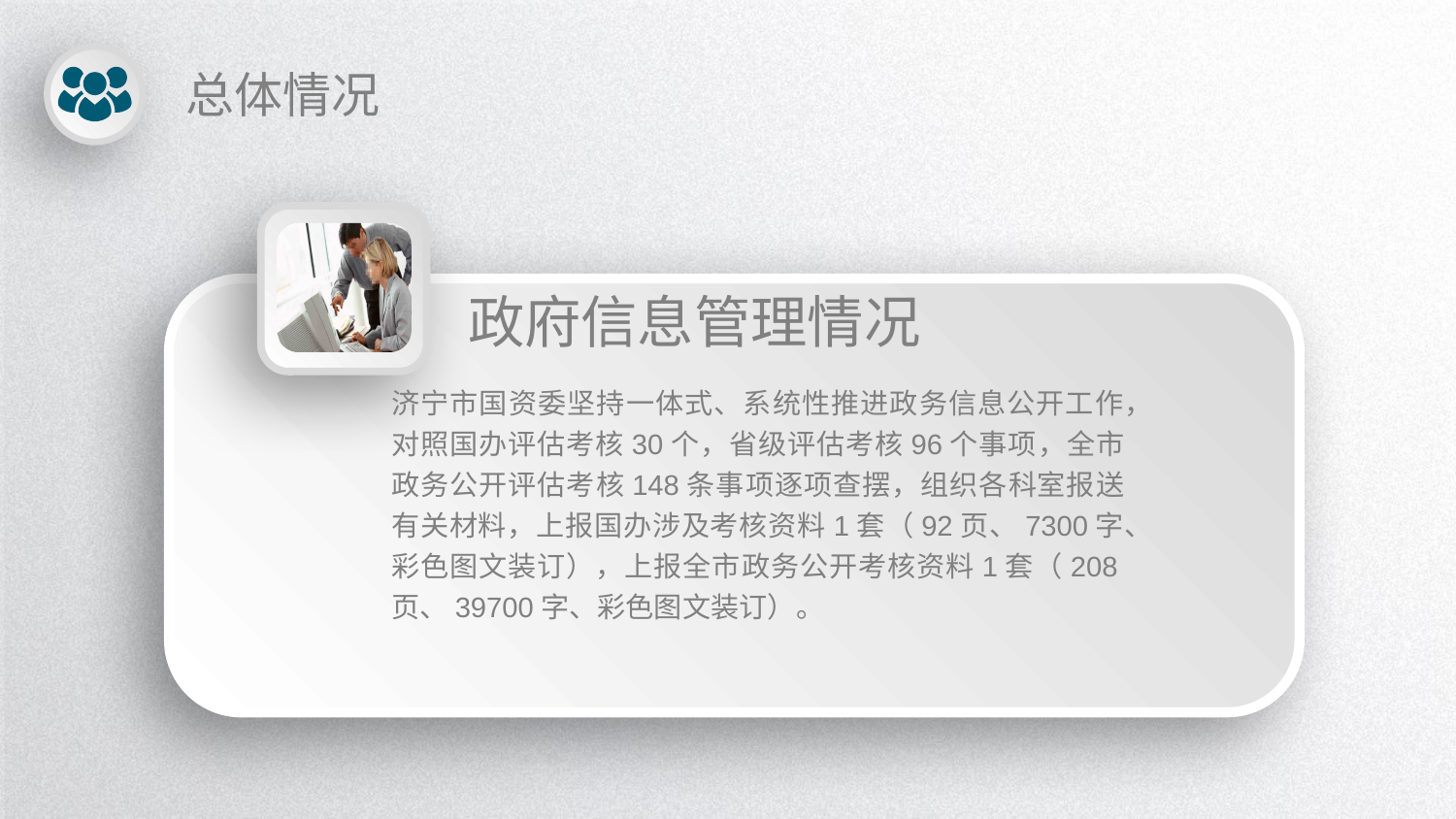

总体情况

政府信息管理情况

济宁市国资委坚持一体式、系统性推进政务信息公开工作，对照国办评估考核30个，省级评估考核96个事项，全市政务公开评估考核148条事项逐项查摆，组织各科室报送有关材料，上报国办涉及考核资料1套（92页、7300字、彩色图文装订），上报全市政务公开考核资料1套（208页、39700字、彩色图文装订）。